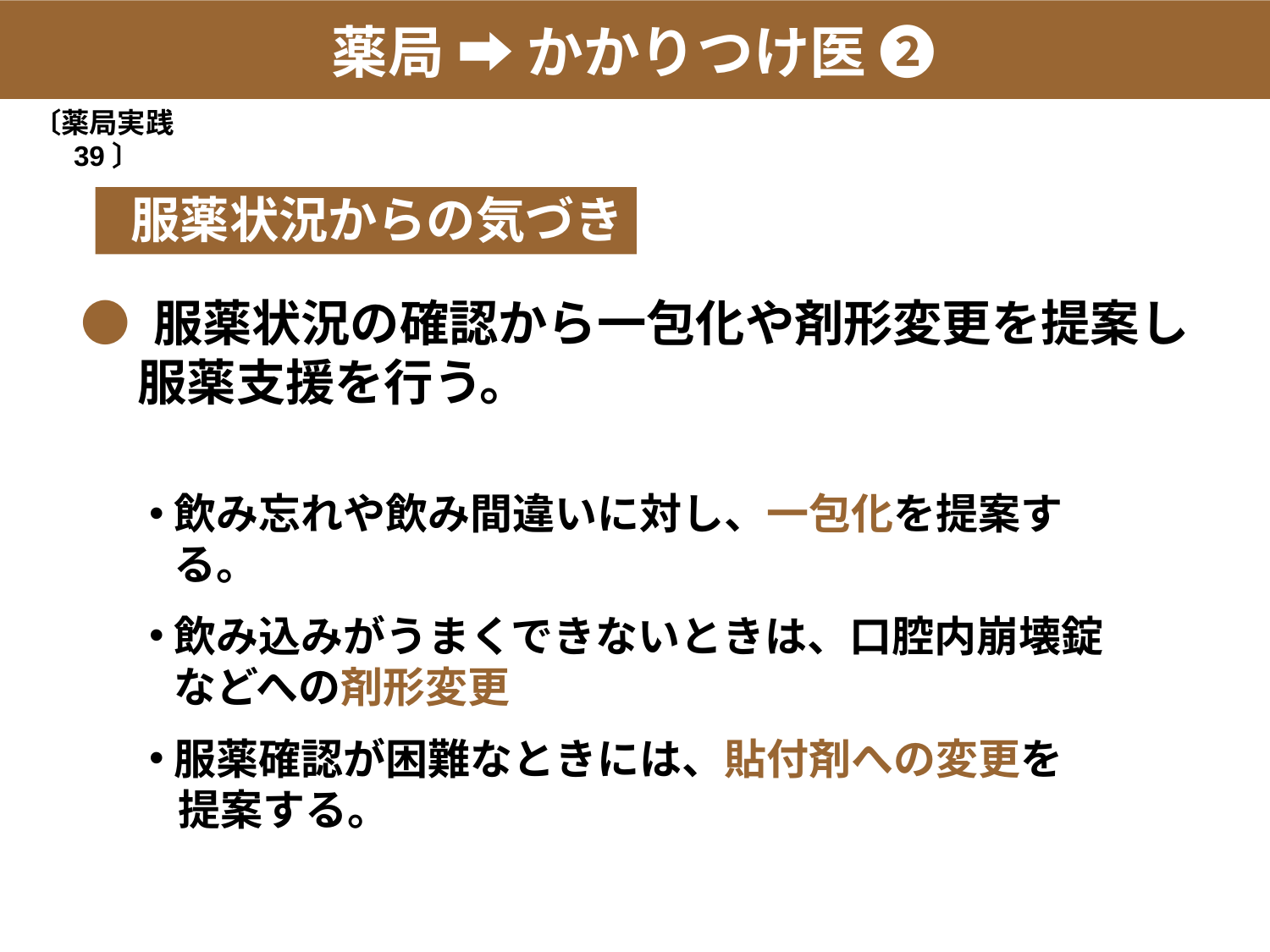

薬局 ➡ かかりつけ医 ❷
〔薬局実践39〕
 服薬状況からの気づき
● 服薬状況の確認から一包化や剤形変更を提案し
    服薬支援を行う。
飲み忘れや飲み間違いに対し、一包化を提案する。
飲み込みがうまくできないときは、口腔内崩壊錠などへの剤形変更
服薬確認が困難なときには、貼付剤への変更を
  提案する。